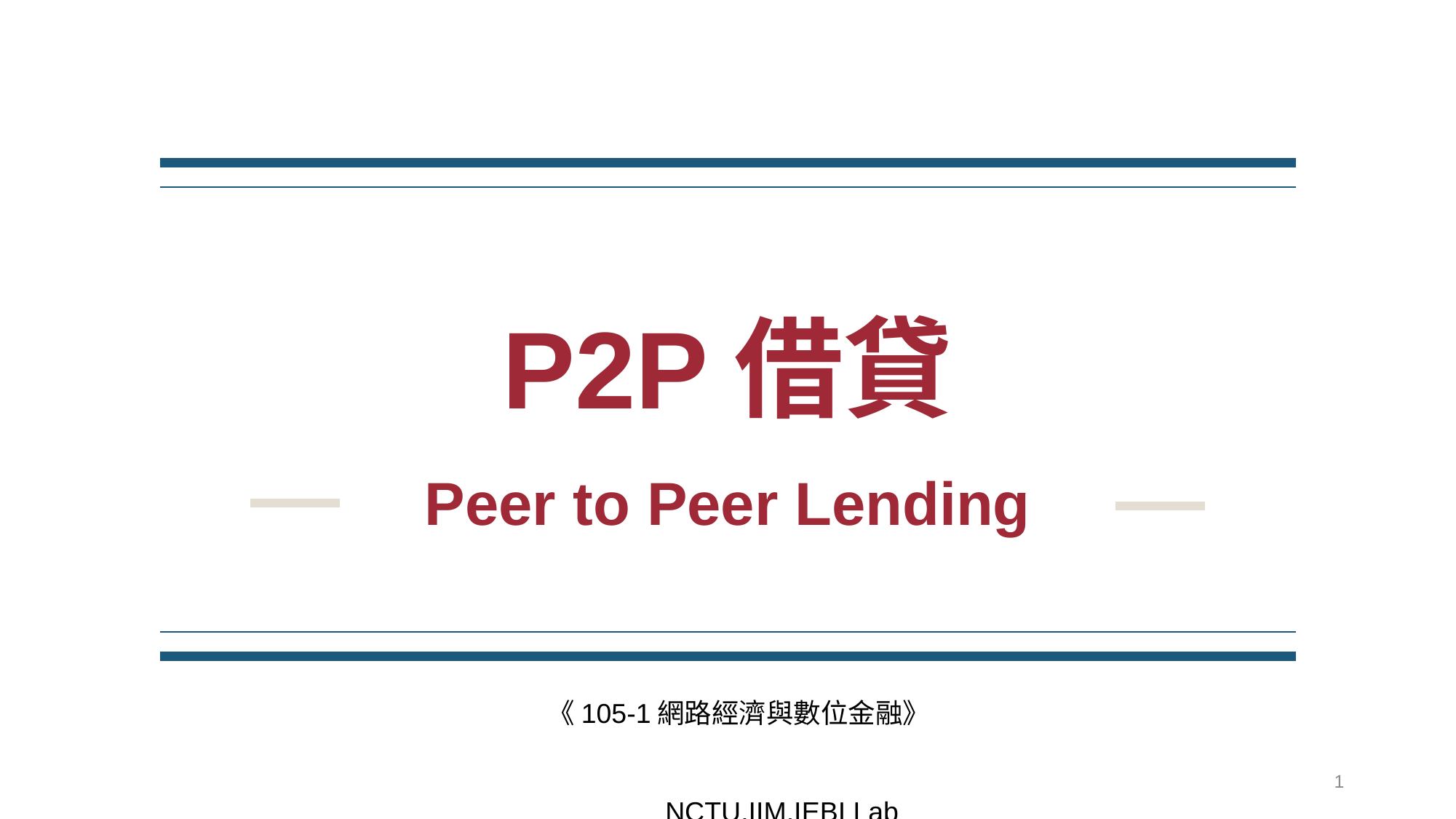

# P2P借貸
Peer to Peer Lending
《105-1網路經濟與數位金融》                                                                                                                                             NCTU.IIM.IEBI Lab
1